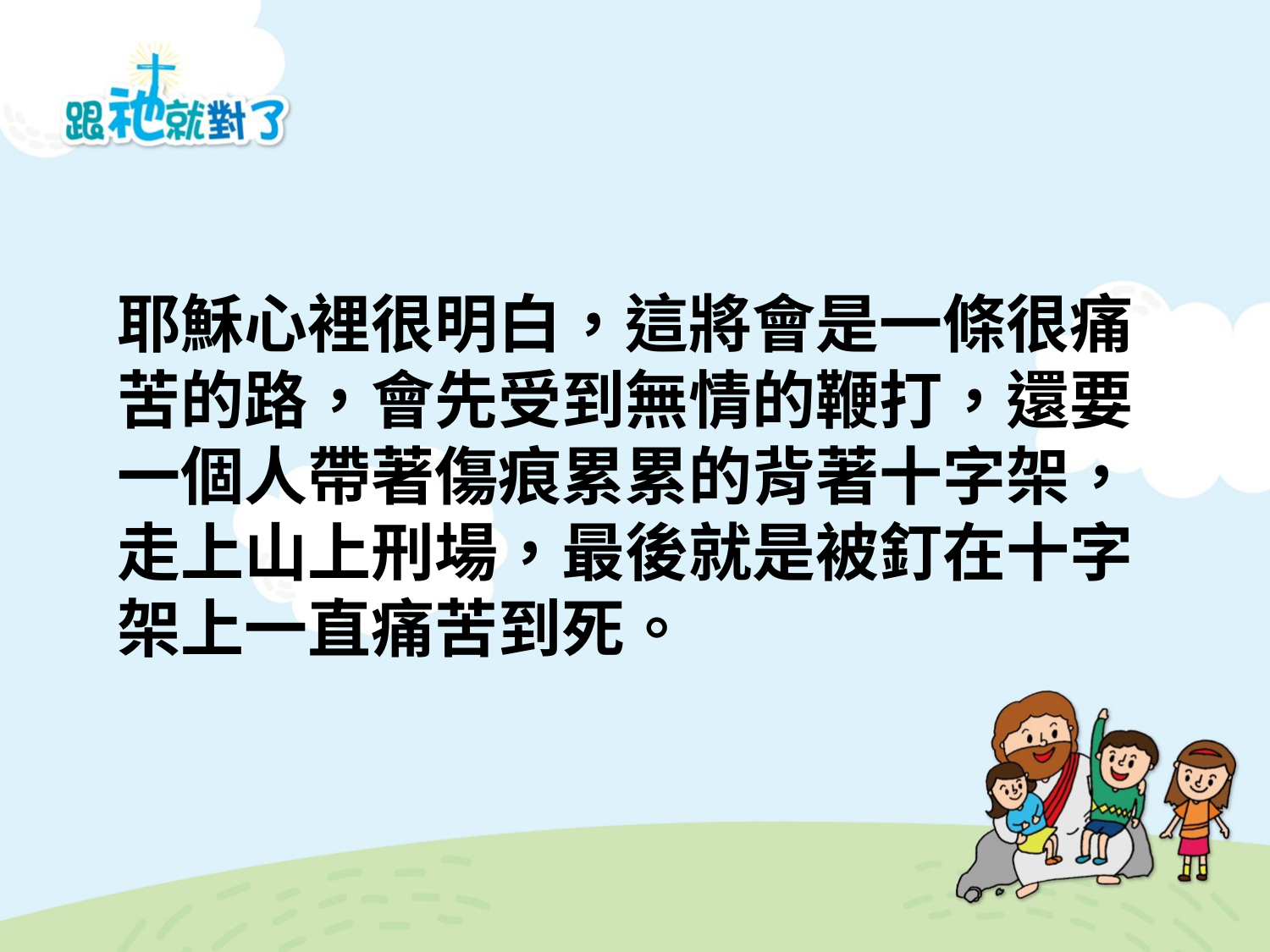

耶穌心裡很明白，這將會是一條很痛苦的路，會先受到無情的鞭打，還要一個人帶著傷痕累累的背著十字架，走上山上刑場，最後就是被釘在十字架上一直痛苦到死。